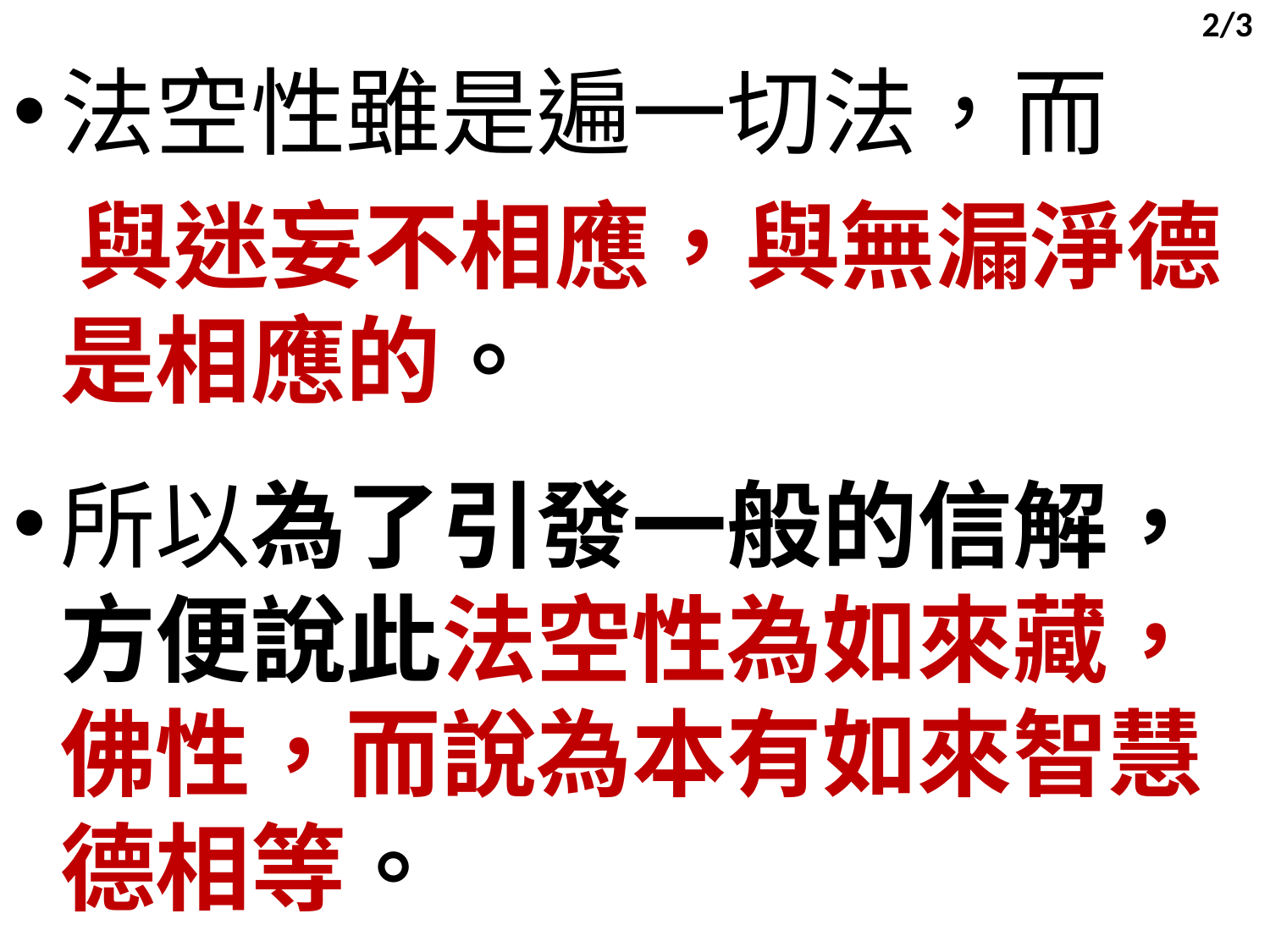

2/3
法空性雖是遍一切法，而
  與迷妄不相應，與無漏淨德是相應的。
所以為了引發一般的信解，方便說此法空性為如來藏，佛性，而說為本有如來智慧德相等。